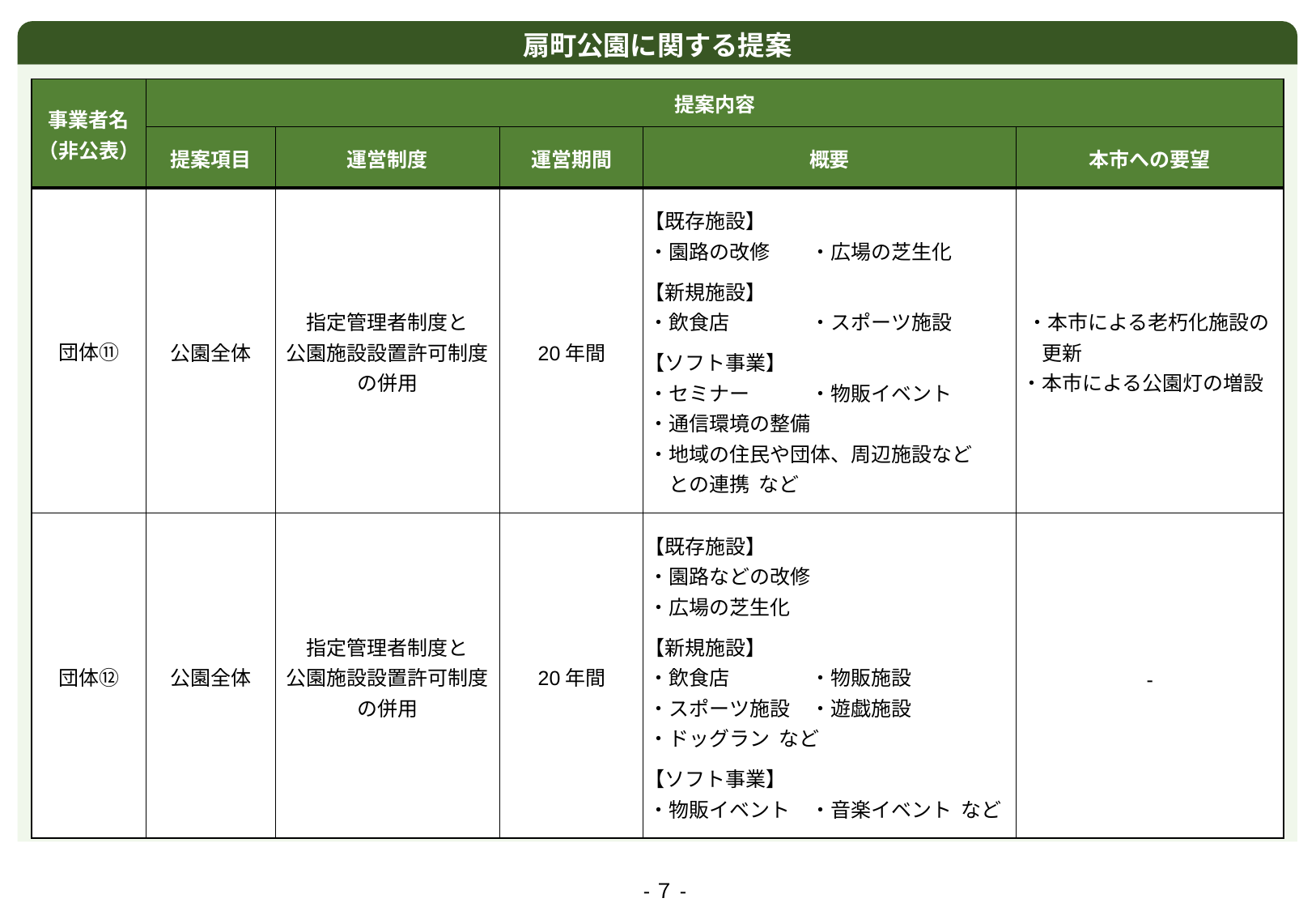

扇町公園に関する提案

| 事業者名 （非公表） | 提案内容 |  |  |  |  |
| --- | --- | --- | --- | --- | --- |
|  | 提案項目 | 運営制度 | 運営期間 | 概要 | 本市への要望 |
| 団体⑪ | 公園全体 | 指定管理者制度と 公園施設設置許可制度の併用 | 20年間 | 【既存施設】 ・園路の改修　　・広場の芝生化 【新規施設】 ・飲食店　　　　・スポーツ施設 【ソフト事業】 ・セミナー　　　・物販イベント ・通信環境の整備 ・地域の住民や団体、周辺施設など 　 との連携 など | ・本市による老朽化施設の 　 更新 ・本市による公園灯の増設 |
| 団体⑫ | 公園全体 | 指定管理者制度と 公園施設設置許可制度の併用 | 20年間 | 【既存施設】 ・園路などの改修 ・広場の芝生化 【新規施設】 ・飲食店　　　　・物販施設 ・スポーツ施設　・遊戯施設 ・ドッグラン など 【ソフト事業】 ・物販イベント　・音楽イベント など | - |
-７-